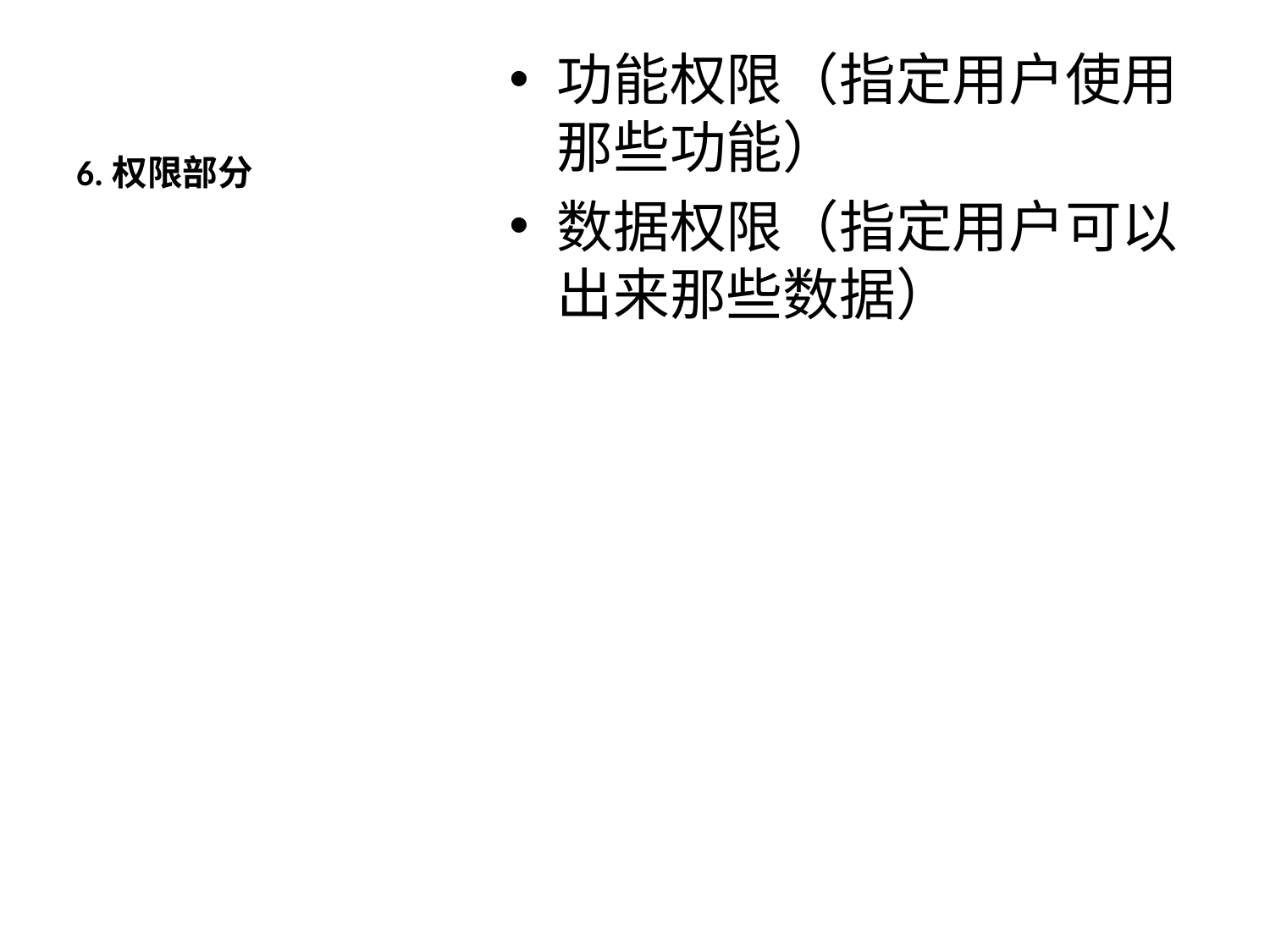

# 6.权限部分
功能权限（指定用户使用那些功能）
数据权限（指定用户可以出来那些数据）